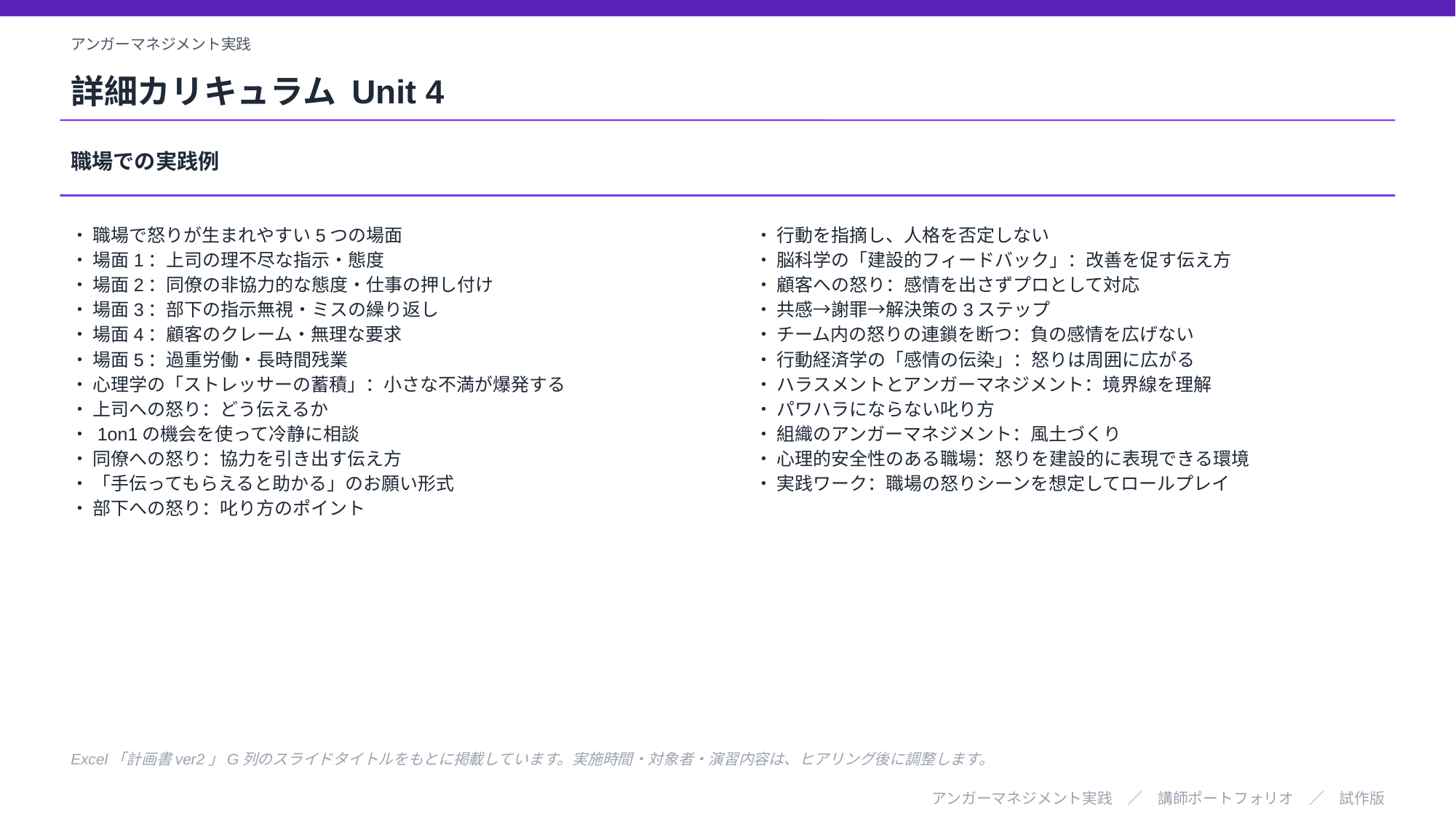

アンガーマネジメント実践
詳細カリキュラム Unit 4

職場での実践例

・ 職場で怒りが生まれやすい5つの場面
・ 場面1：上司の理不尽な指示・態度
・ 場面2：同僚の非協力的な態度・仕事の押し付け
・ 場面3：部下の指示無視・ミスの繰り返し
・ 場面4：顧客のクレーム・無理な要求
・ 場面5：過重労働・長時間残業
・ 心理学の「ストレッサーの蓄積」：小さな不満が爆発する
・ 上司への怒り：どう伝えるか
・ 1on1の機会を使って冷静に相談
・ 同僚への怒り：協力を引き出す伝え方
・ 「手伝ってもらえると助かる」のお願い形式
・ 部下への怒り：叱り方のポイント
・ 行動を指摘し、人格を否定しない
・ 脳科学の「建設的フィードバック」：改善を促す伝え方
・ 顧客への怒り：感情を出さずプロとして対応
・ 共感→謝罪→解決策の3ステップ
・ チーム内の怒りの連鎖を断つ：負の感情を広げない
・ 行動経済学の「感情の伝染」：怒りは周囲に広がる
・ ハラスメントとアンガーマネジメント：境界線を理解
・ パワハラにならない叱り方
・ 組織のアンガーマネジメント：風土づくり
・ 心理的安全性のある職場：怒りを建設的に表現できる環境
・ 実践ワーク：職場の怒りシーンを想定してロールプレイ
Excel「計画書ver2」G列のスライドタイトルをもとに掲載しています。実施時間・対象者・演習内容は、ヒアリング後に調整します。
アンガーマネジメント実践　／　講師ポートフォリオ　／　試作版